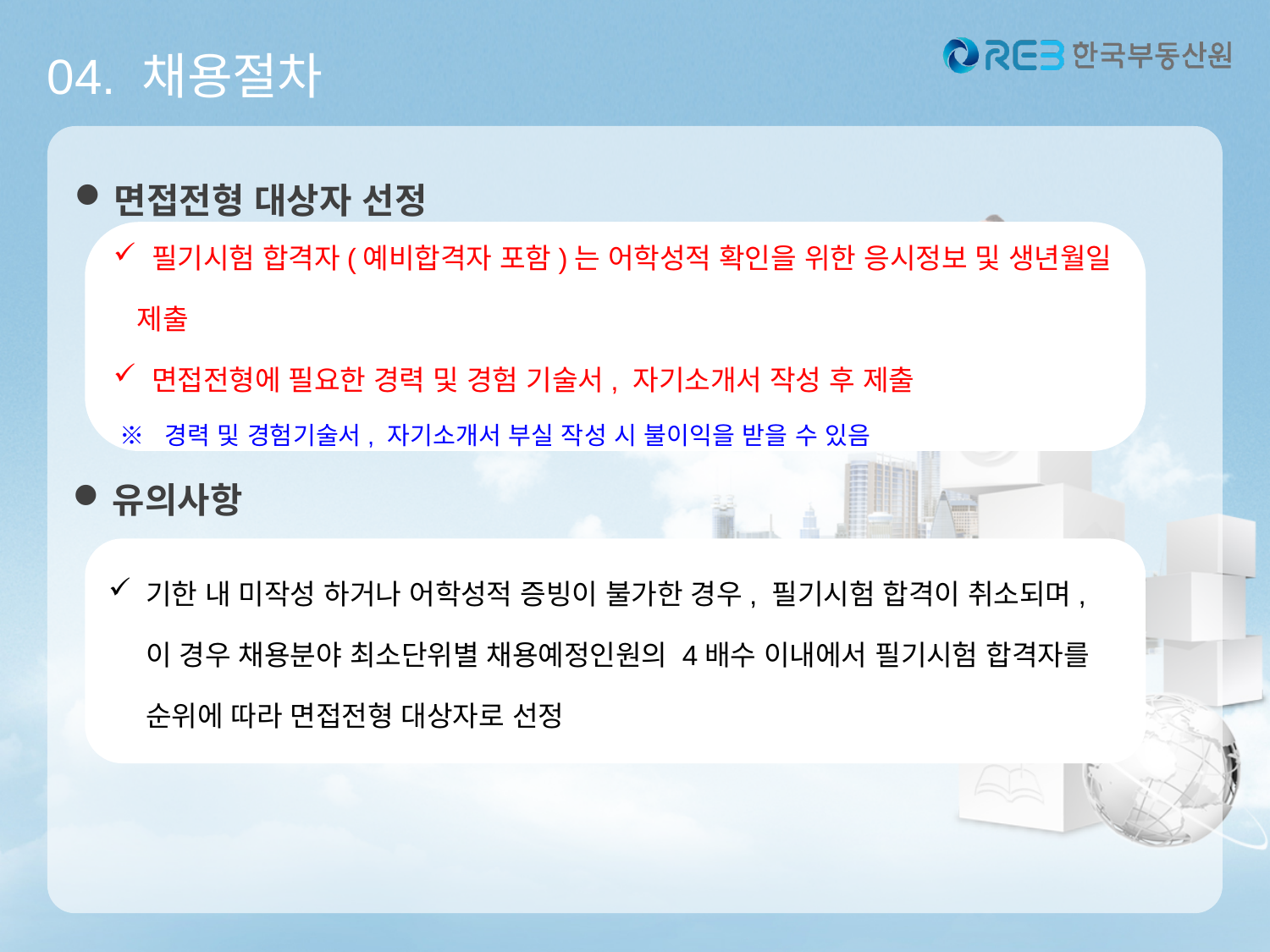

04. 채용절차
면접전형 대상자 선정
 필기시험 합격자(예비합격자 포함)는 어학성적 확인을 위한 응시정보 및 생년월일 제출
 면접전형에 필요한 경력 및 경험 기술서, 자기소개서 작성 후 제출
 ※  경력 및 경험기술서, 자기소개서 부실 작성 시 불이익을 받을 수 있음
유의사항
기한 내 미작성 하거나 어학성적 증빙이 불가한 경우, 필기시험 합격이 취소되며,
이 경우 채용분야 최소단위별 채용예정인원의 4배수 이내에서 필기시험 합격자를
순위에 따라 면접전형 대상자로 선정